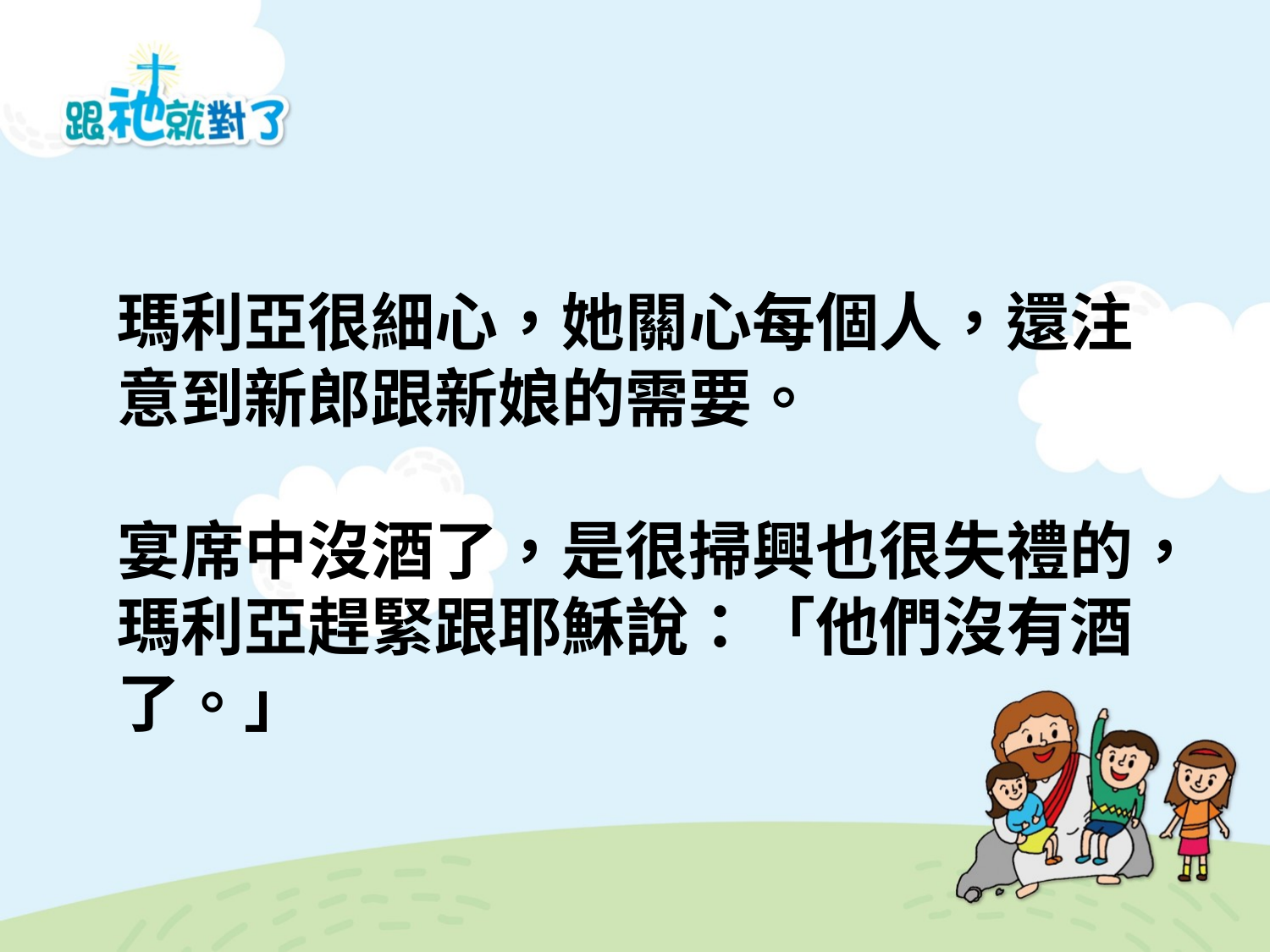

瑪利亞很細心，她關心每個人，還注意到新郎跟新娘的需要。

宴席中沒酒了，是很掃興也很失禮的，瑪利亞趕緊跟耶穌說：「他們沒有酒了。」